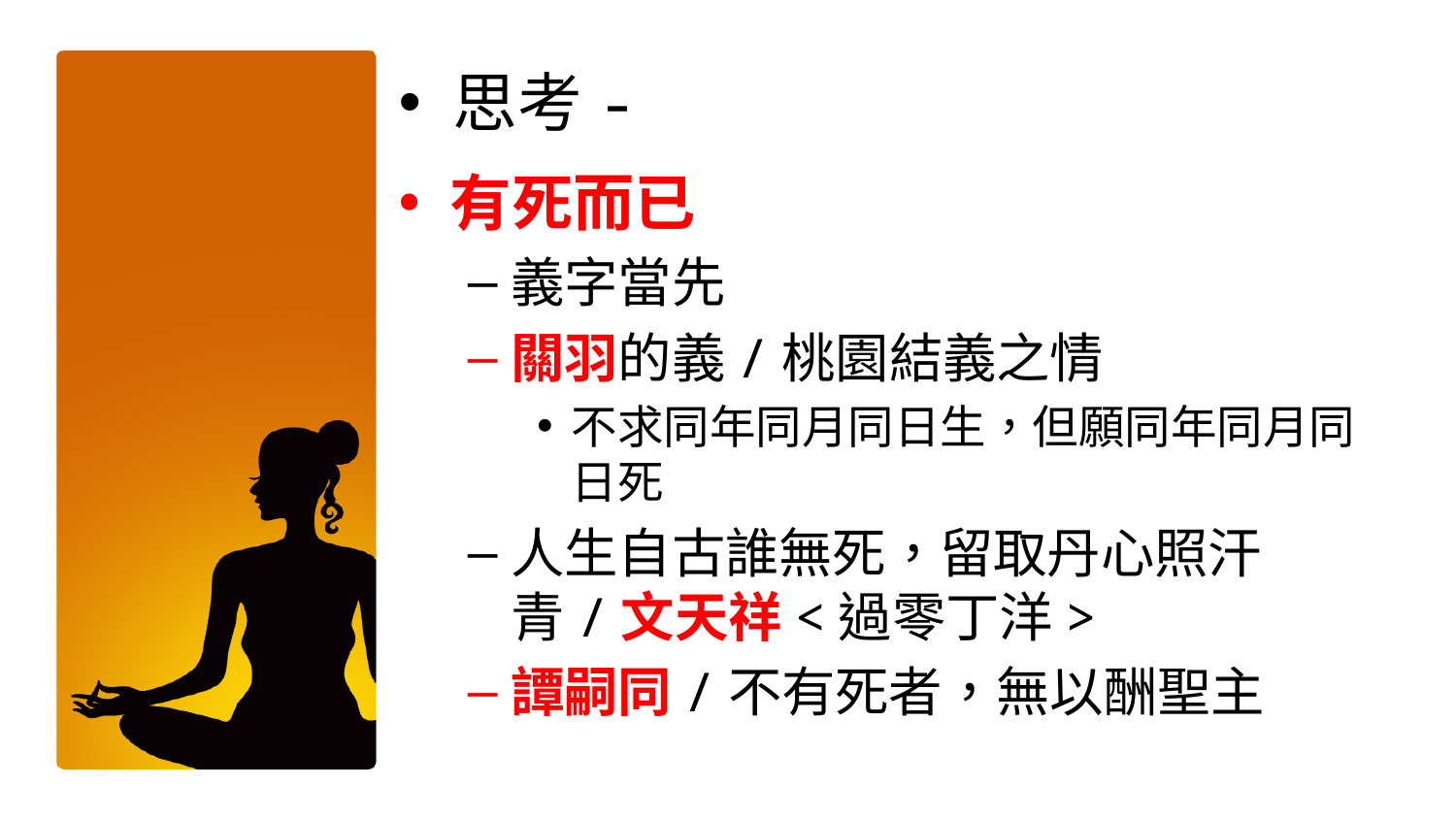

思考-
有死而已
義字當先
關羽的義/桃園結義之情
不求同年同月同日生，但願同年同月同日死
人生自古誰無死，留取丹心照汗青/文天祥<過零丁洋>
譚嗣同/不有死者，無以酬聖主